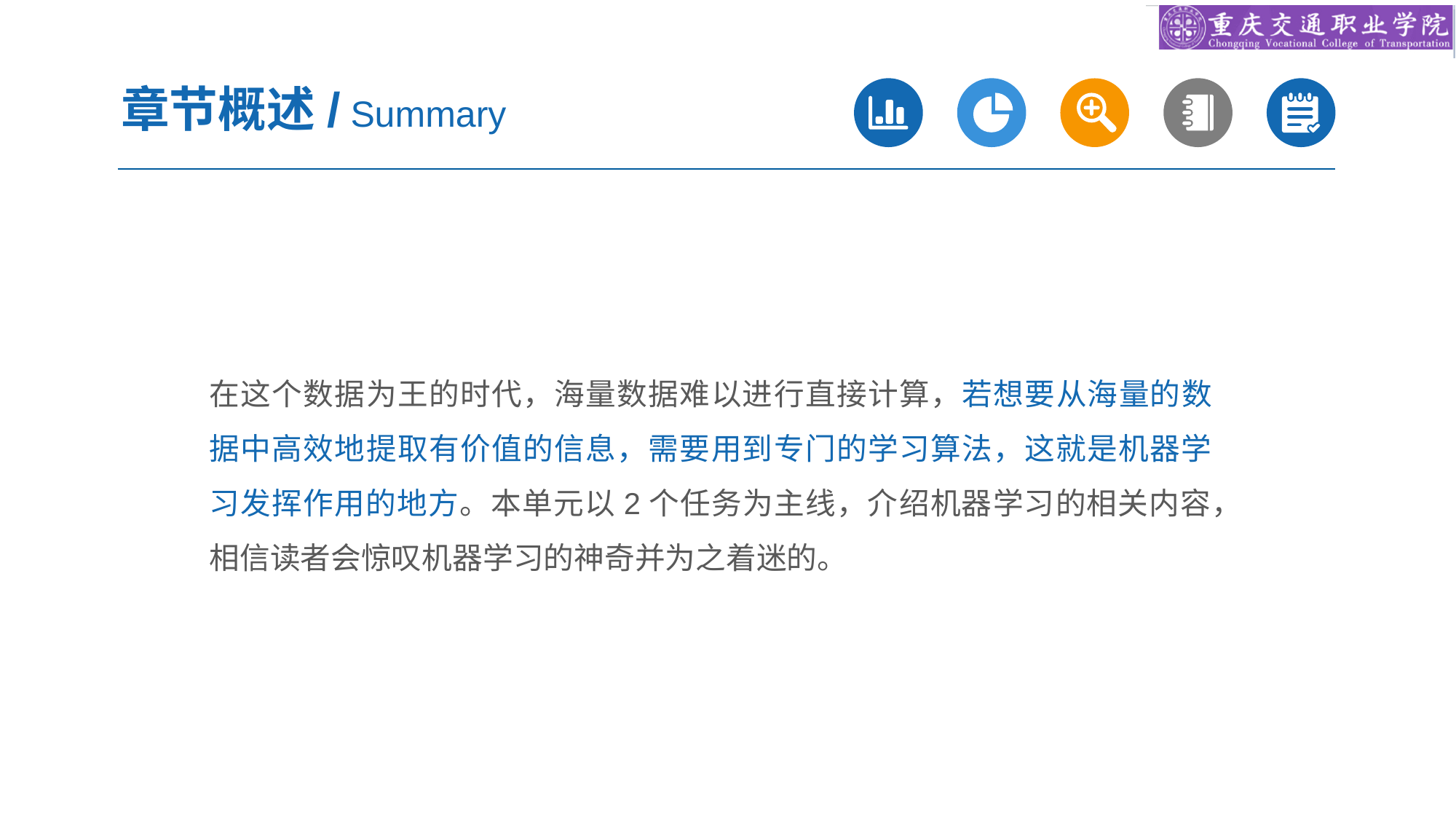

章节概述/ Summary
在这个数据为王的时代，海量数据难以进行直接计算，若想要从海量的数据中高效地提取有价值的信息，需要用到专门的学习算法，这就是机器学习发挥作用的地方。本单元以2个任务为主线，介绍机器学习的相关内容，相信读者会惊叹机器学习的神奇并为之着迷的。